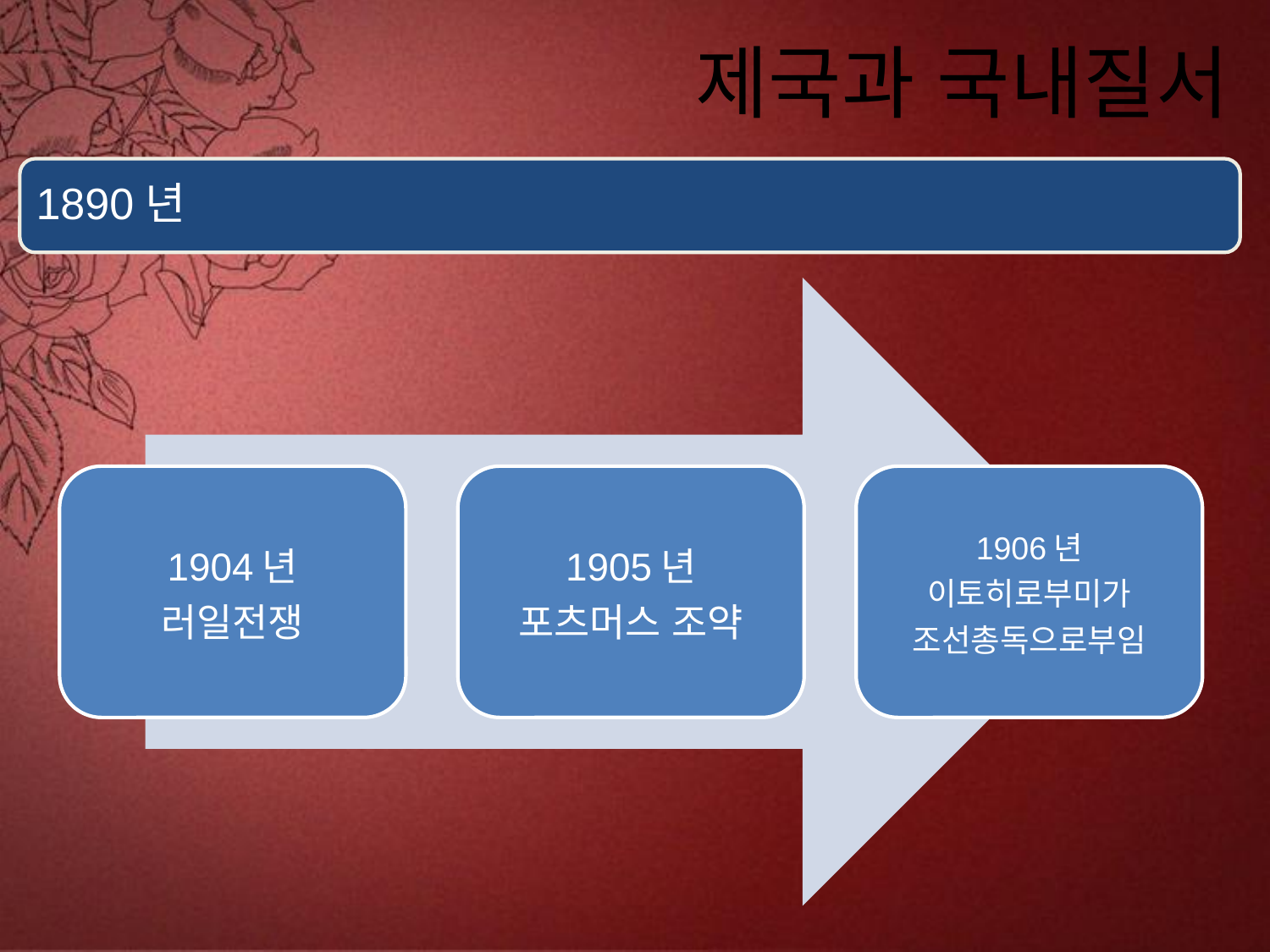

# 제국과 국내질서

1890년
1904년
러일전쟁
1905년
포츠머스 조약
1906년
이토히로부미가
조선총독으로부임